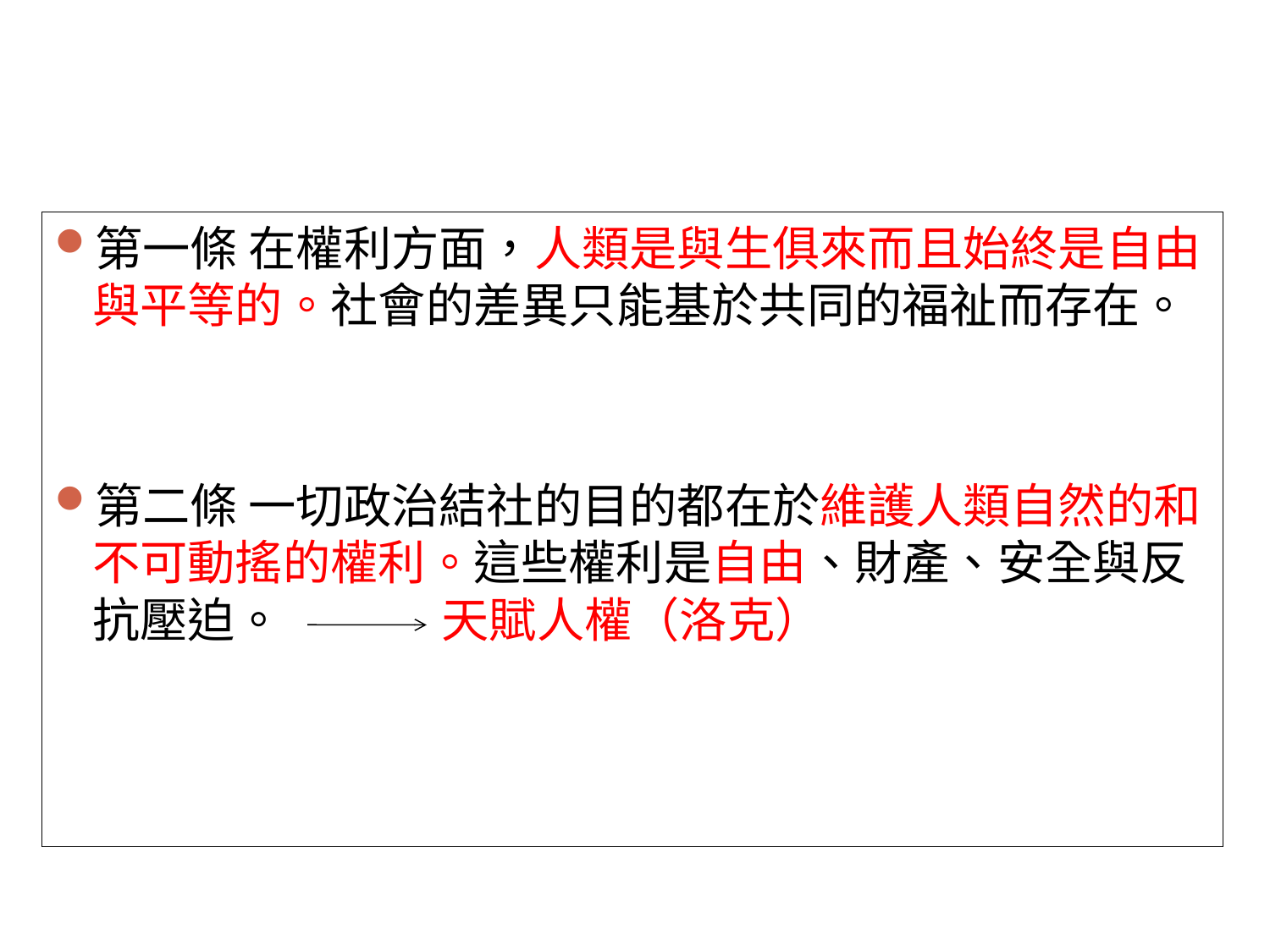

第一條 在權利方面，人類是與生俱來而且始終是自由與平等的。社會的差異只能基於共同的福祉而存在。

第二條 一切政治結社的目的都在於維護人類自然的和不可動搖的權利。這些權利是自由、財產、安全與反抗壓迫。               天賦人權（洛克）